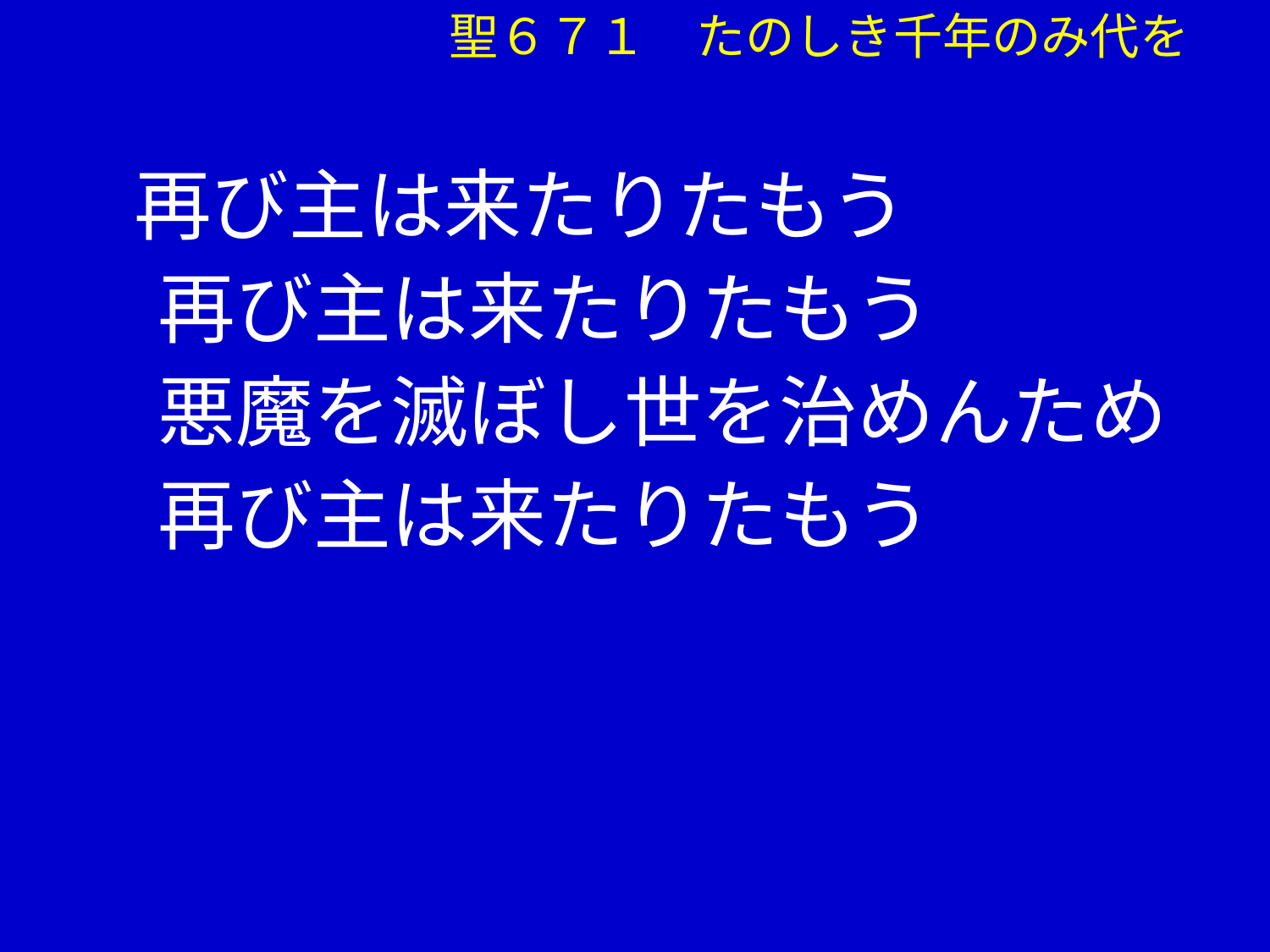

聖６７１　たのしき千年のみ代を
   再び主は来たりたもう
　 再び主は来たりたもう
　 悪魔を滅ぼし世を治めんため
　 再び主は来たりたもう